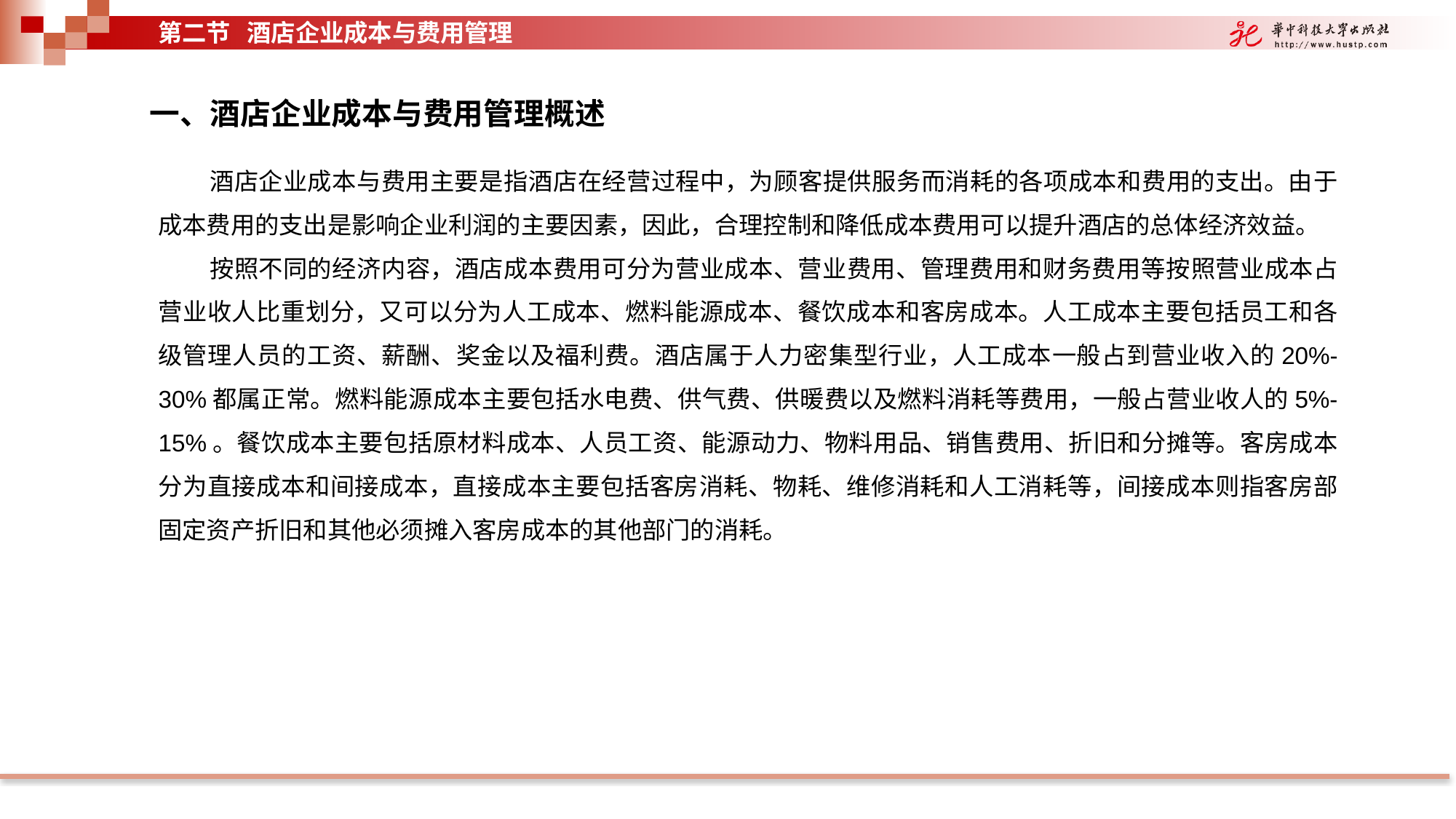

第二节   酒店企业成本与费用管理
一、酒店企业成本与费用管理概述
酒店企业成本与费用主要是指酒店在经营过程中，为顾客提供服务而消耗的各项成本和费用的支出。由于成本费用的支出是影响企业利润的主要因素，因此，合理控制和降低成本费用可以提升酒店的总体经济效益。
按照不同的经济内容，酒店成本费用可分为营业成本、营业费用、管理费用和财务费用等按照营业成本占营业收人比重划分，又可以分为人工成本、燃料能源成本、餐饮成本和客房成本。人工成本主要包括员工和各级管理人员的工资、薪酬、奖金以及福利费。酒店属于人力密集型行业，人工成本一般占到营业收入的20%-30%都属正常。燃料能源成本主要包括水电费、供气费、供暖费以及燃料消耗等费用，一般占营业收人的5%-15%。餐饮成本主要包括原材料成本、人员工资、能源动力、物料用品、销售费用、折旧和分摊等。客房成本分为直接成本和间接成本，直接成本主要包括客房消耗、物耗、维修消耗和人工消耗等，间接成本则指客房部固定资产折旧和其他必须摊入客房成本的其他部门的消耗。